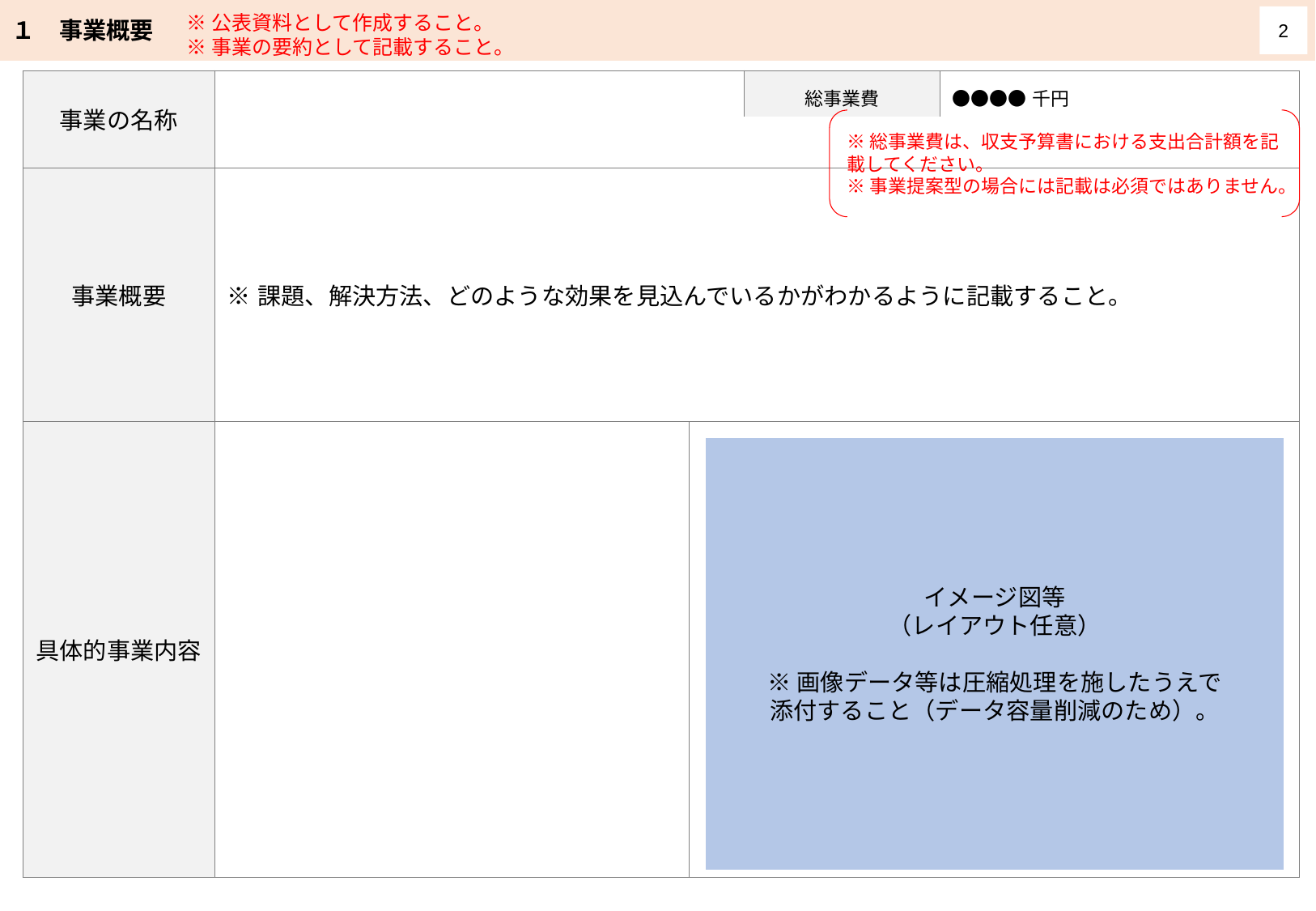

１　事業概要
※公表資料として作成すること。
※事業の要約として記載すること。
2
| 事業の名称 |  |  | 総事業費 | ●●●●千円 |
| --- | --- | --- | --- | --- |
|  |  |  |  |  |
| 事業概要 | ※課題、解決方法、どのような効果を見込んでいるかがわかるように記載すること。 |  |  |  |
| 具体的事業内容 |  |  |  |  |
※総事業費は、収支予算書における支出合計額を記載してください。
※事業提案型の場合には記載は必須ではありません。
イメージ図等
（レイアウト任意）

※画像データ等は圧縮処理を施したうえで
添付すること（データ容量削減のため）。